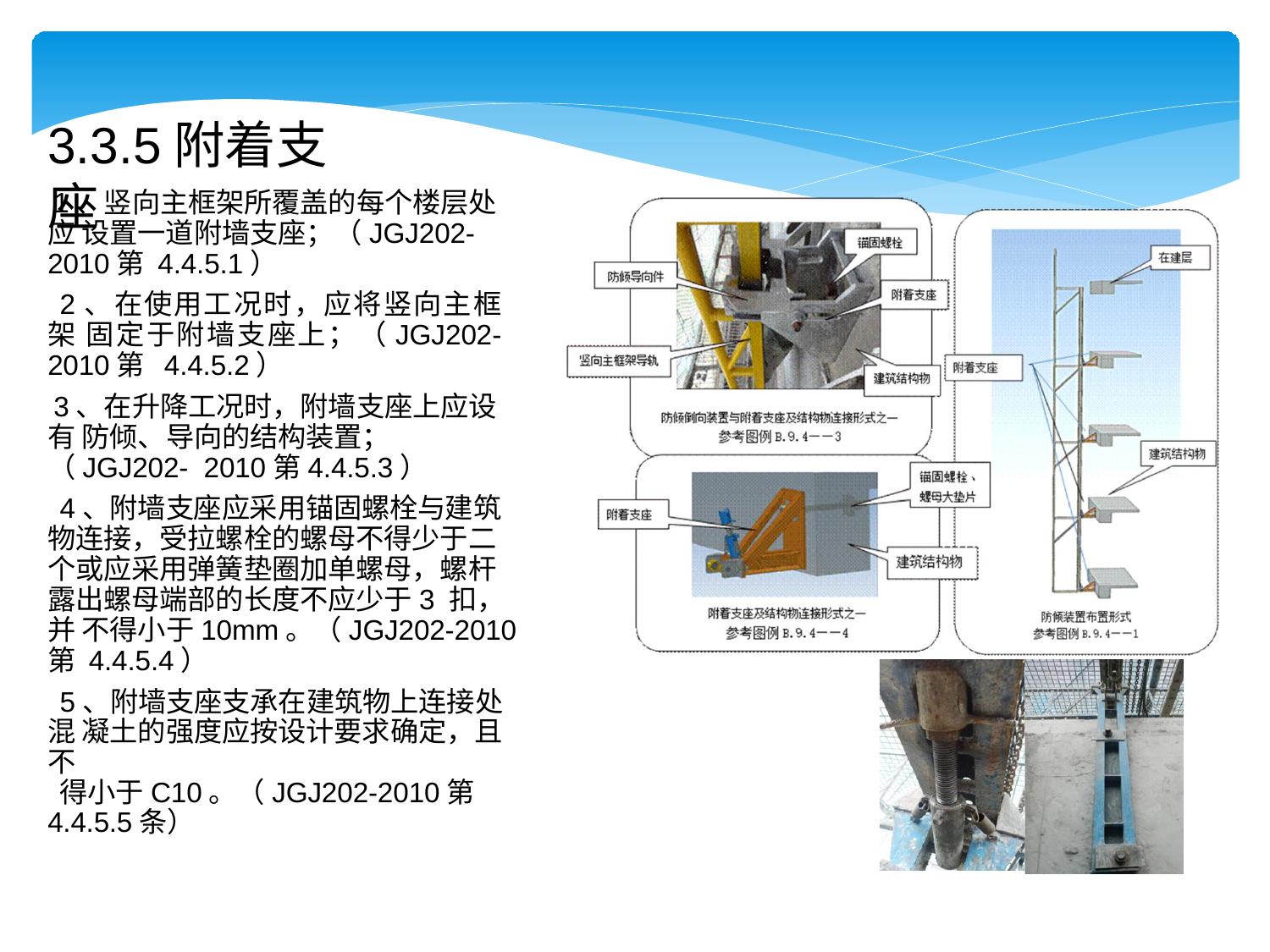

# 3.3.5附着支座

1、竖向主框架所覆盖的每个楼层处应 设置一道附墙支座；（JGJ202-2010第 4.4.5.1）
2、在使用工况时，应将竖向主框架 固定于附墙支座上；（JGJ202-2010第  4.4.5.2）
3、在升降工况时，附墙支座上应设有 防倾、导向的结构装置；（JGJ202-  2010第4.4.5.3）
4、附墙支座应采用锚固螺栓与建筑 物连接，受拉螺栓的螺母不得少于二 个或应采用弹簧垫圈加单螺母，螺杆 露出螺母端部的长度不应少于3 扣，并 不得小于10mm。（JGJ202-2010第 4.4.5.4）
5、附墙支座支承在建筑物上连接处混 凝土的强度应按设计要求确定，且不
得小于C10。（JGJ202-2010第4.4.5.5条）